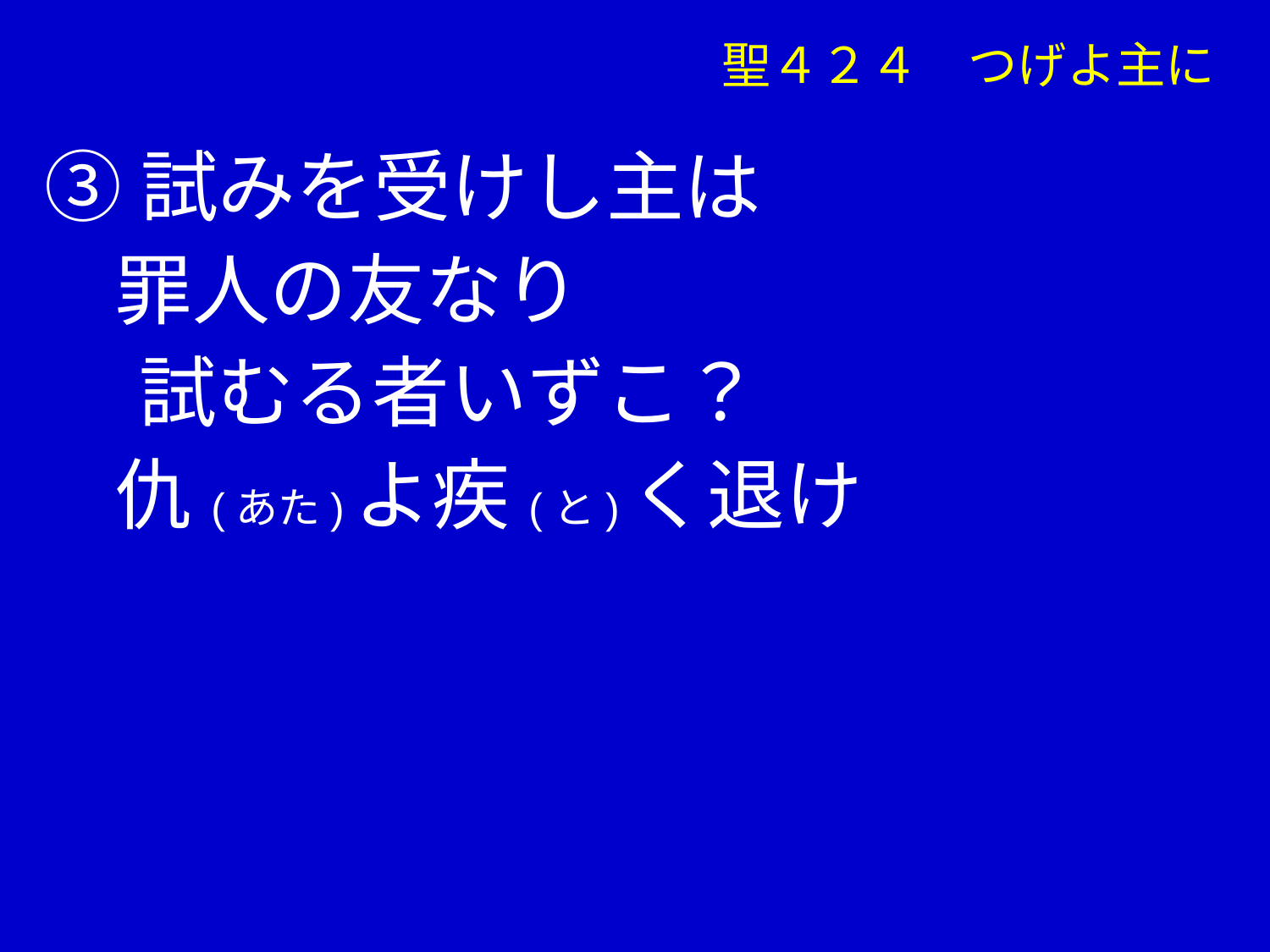

聖４２４　つげよ主に
③試みを受けし主は
   罪人の友なり
　 試むる者いずこ？
   仇(あた)よ疾(と)く退け